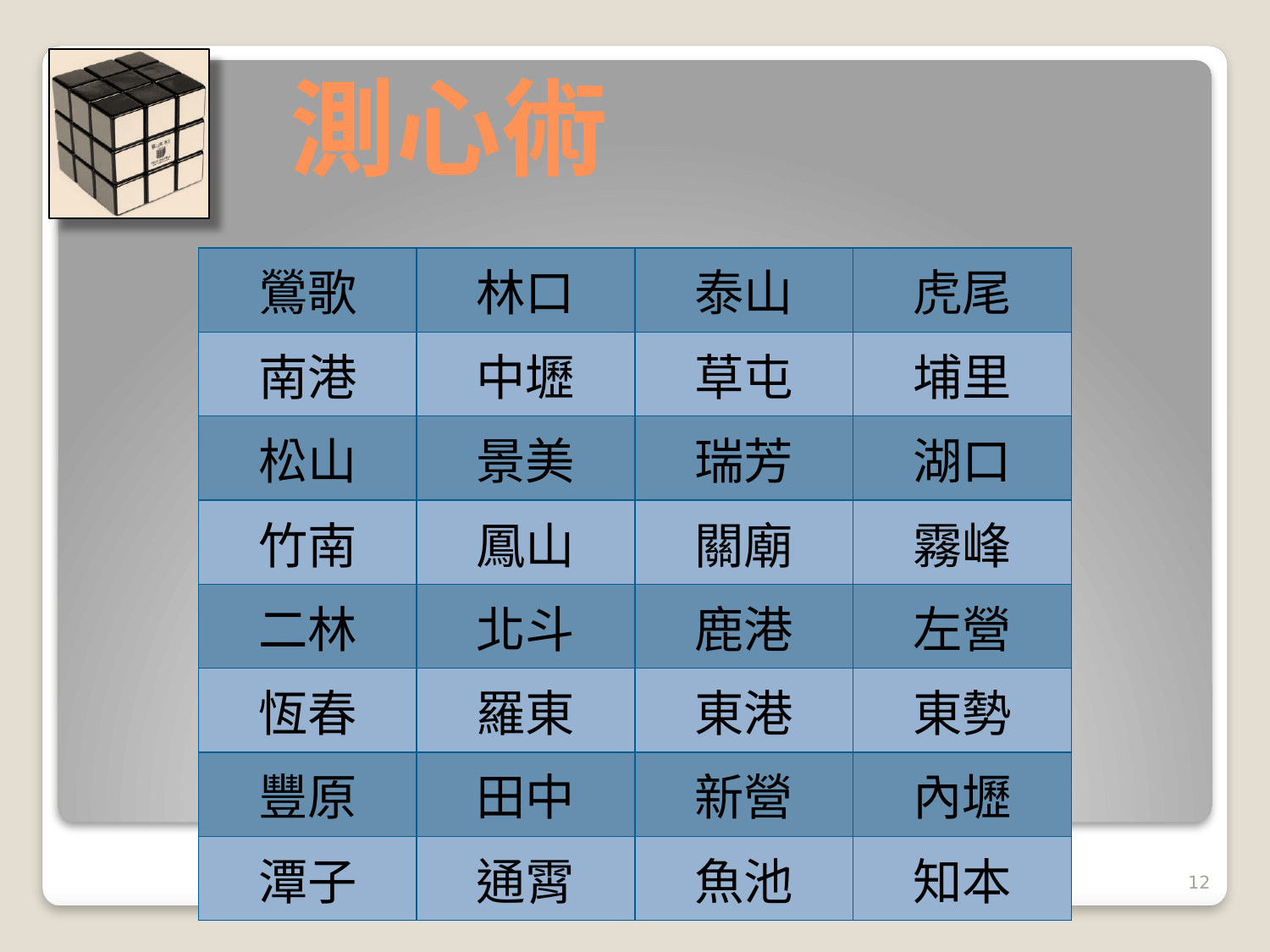

# 測心術
| 鶯歌 | 林口 | 泰山 | 虎尾 |
| --- | --- | --- | --- |
| 南港 | 中壢 | 草屯 | 埔里 |
| 松山 | 景美 | 瑞芳 | 湖口 |
| 竹南 | 鳳山 | 關廟 | 霧峰 |
| 二林 | 北斗 | 鹿港 | 左營 |
| 恆春 | 羅東 | 東港 | 東勢 |
| 豐原 | 田中 | 新營 | 內壢 |
| 潭子 | 通霄 | 魚池 | 知本 |
12